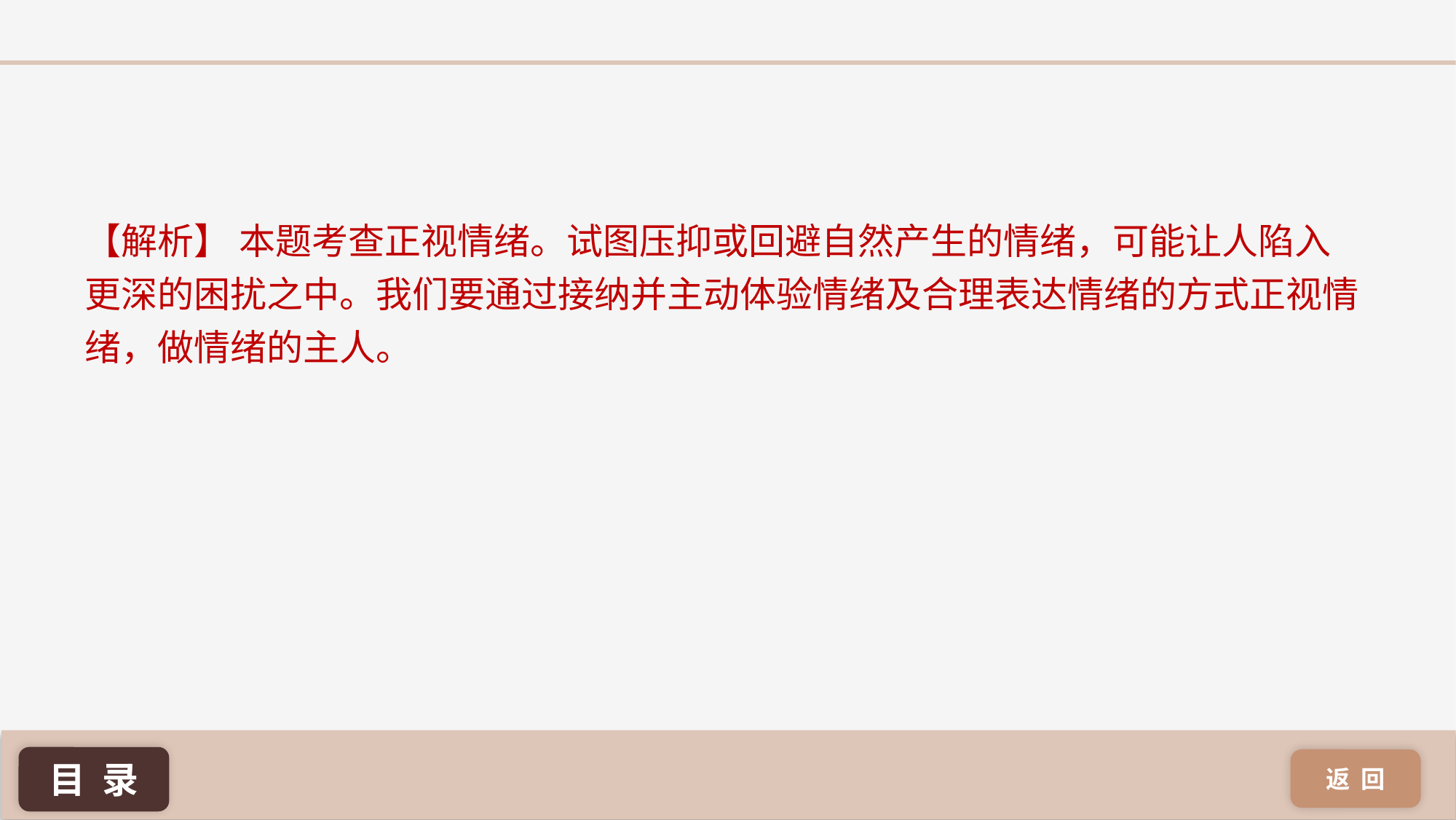

【解析】 本题考查正视情绪。试图压抑或回避自然产生的情绪，可能让人陷入更深的困扰之中。我们要通过接纳并主动体验情绪及合理表达情绪的方式正视情绪，做情绪的主人。
返  回